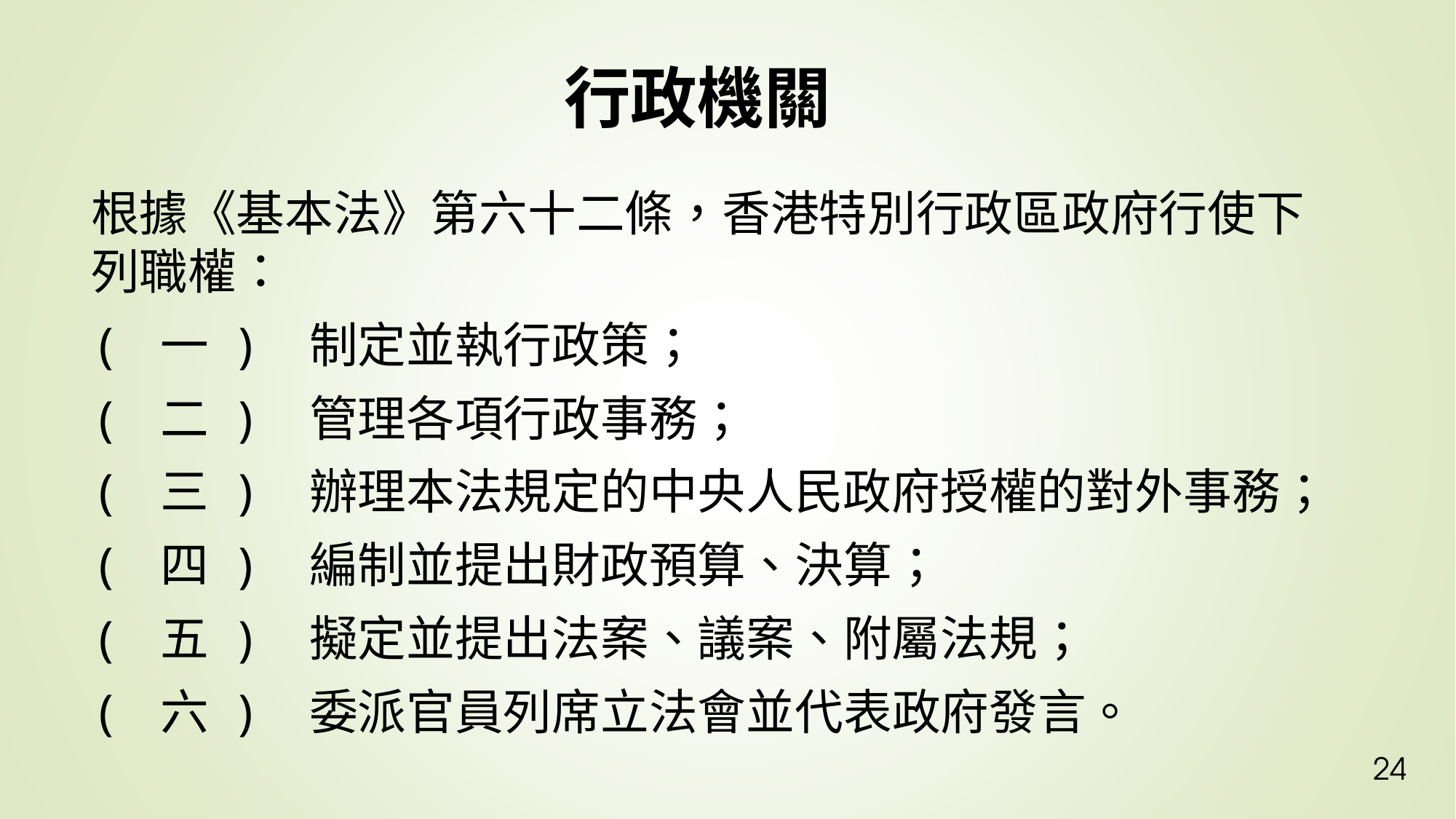

行政機關
根據《基本法》第六十二條，香港特別行政區政府行使下列職權：
( 一 )	制定並執行政策；
( 二 )	管理各項行政事務；
( 三 )	辦理本法規定的中央人民政府授權的對外事務；
( 四 )	編制並提出財政預算、決算；
( 五 )	擬定並提出法案、議案、附屬法規；
( 六 )	委派官員列席立法會並代表政府發言。
24